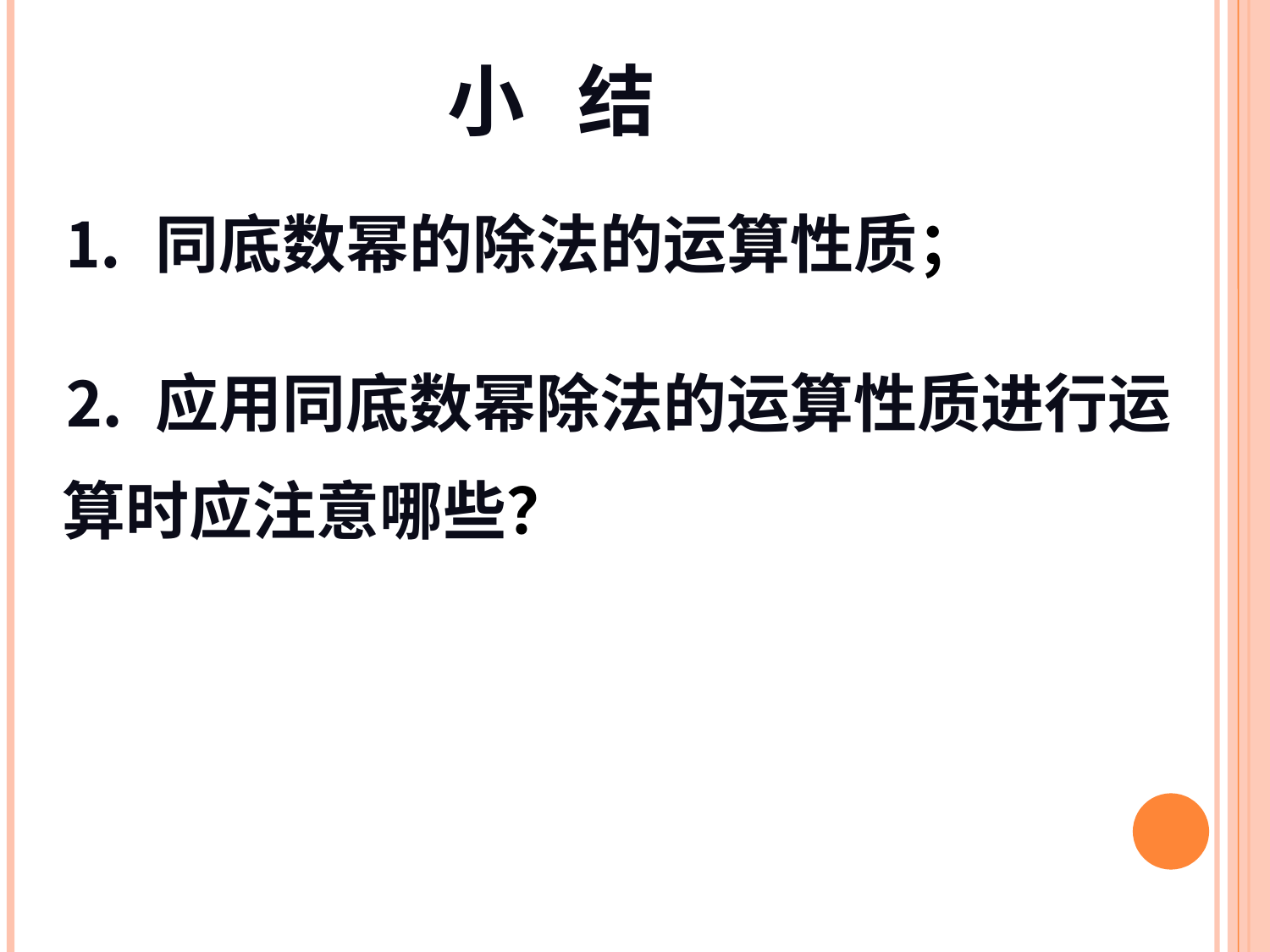

小   结
⒈ 同底数幂的除法的运算性质；
⒉ 应用同底数幂除法的运算性质进行运算时应注意哪些？